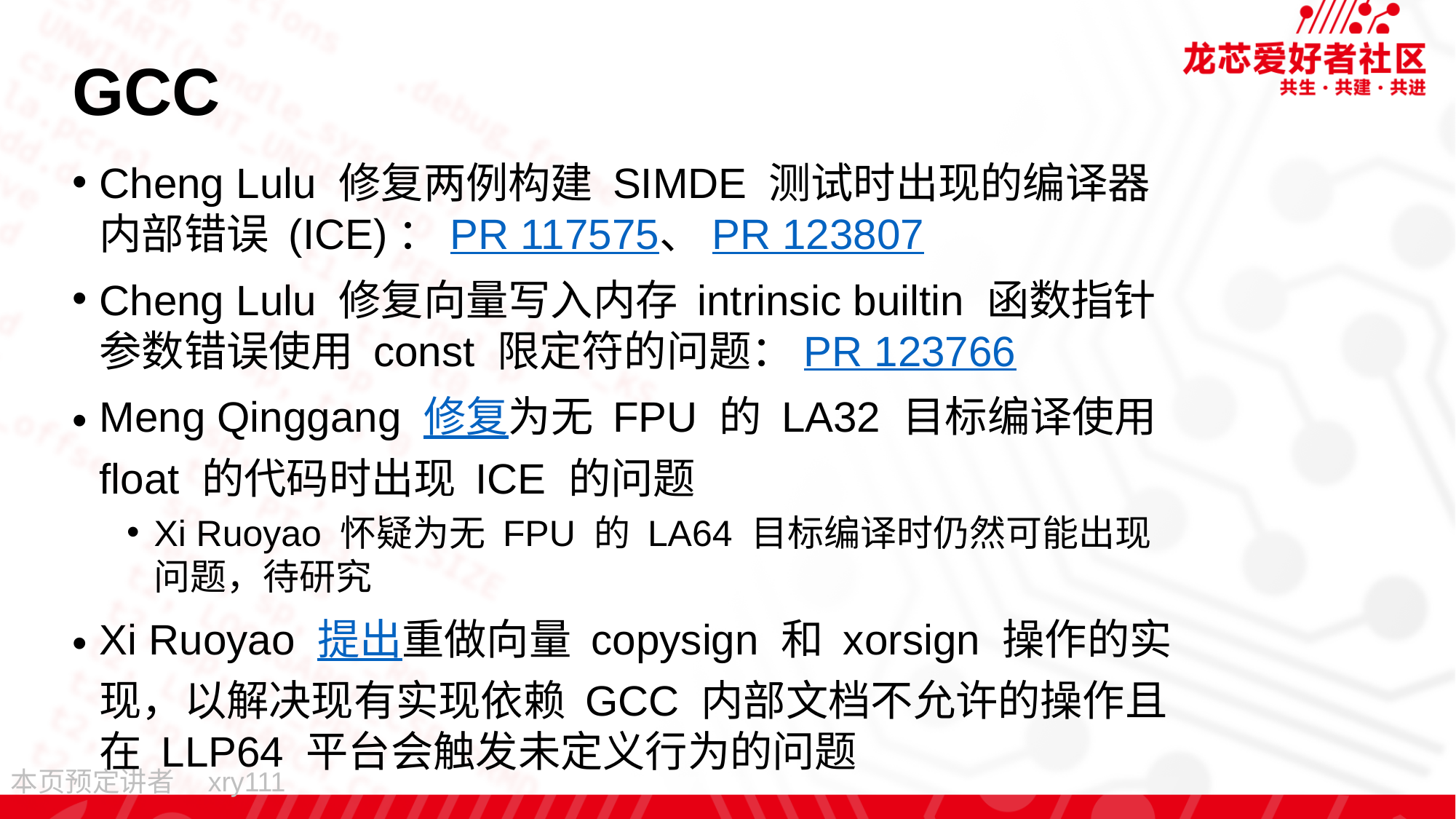

# GCC
Cheng Lulu 修复两例构建 SIMDE 测试时出现的编译器内部错误 (ICE)：PR 117575、PR 123807
Cheng Lulu 修复向量写入内存 intrinsic builtin 函数指针参数错误使用 const 限定符的问题：PR 123766
Meng Qinggang 修复为无 FPU 的 LA32 目标编译使用 float 的代码时出现 ICE 的问题
Xi Ruoyao 怀疑为无 FPU 的 LA64 目标编译时仍然可能出现问题，待研究
Xi Ruoyao 提出重做向量 copysign 和 xorsign 操作的实现，以解决现有实现依赖 GCC 内部文档不允许的操作且在 LLP64 平台会触发未定义行为的问题
xry111